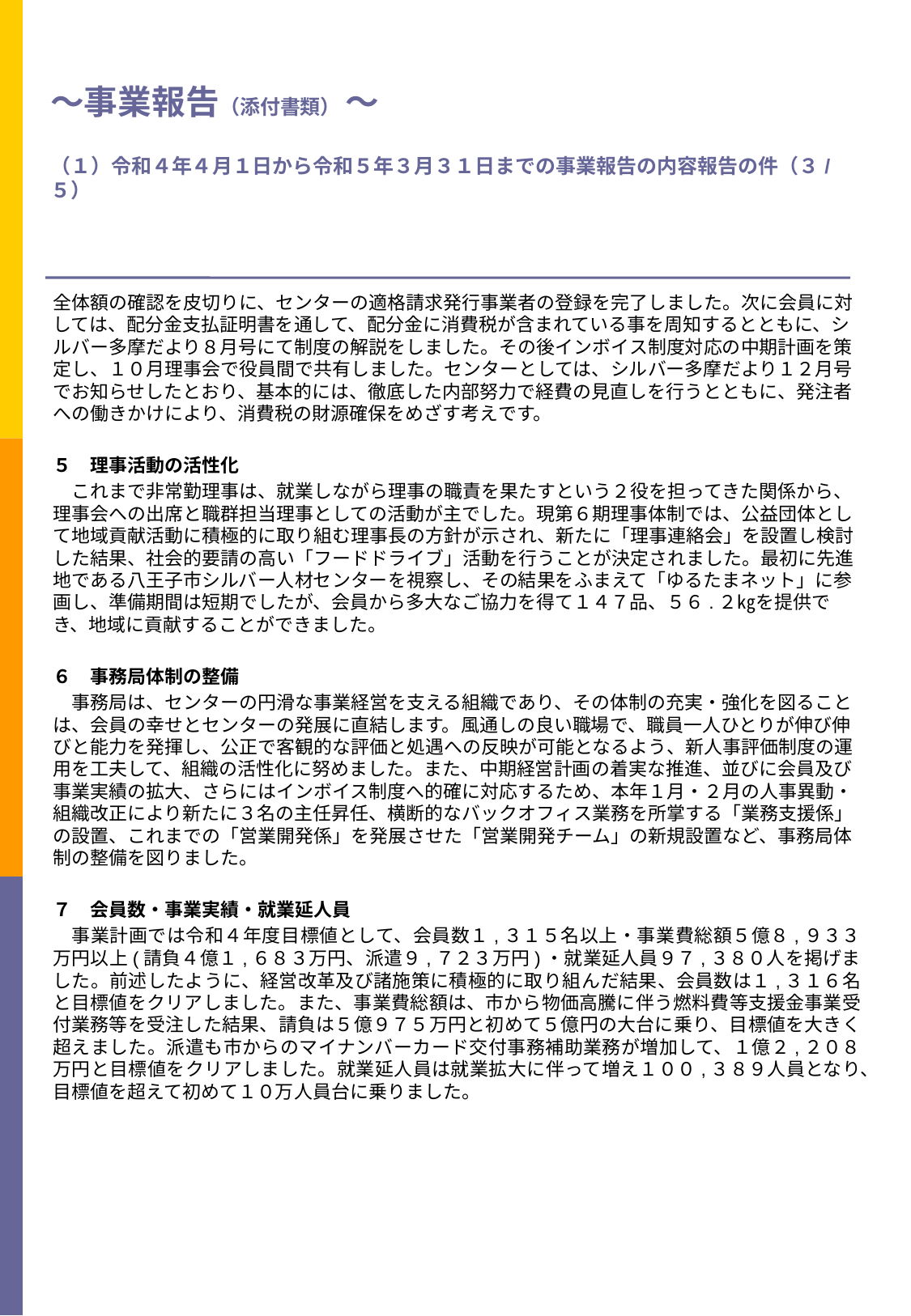

# ～事業報告（添付書類） ～ 　 （１）令和４年４月１日から令和５年３月３１日までの事業報告の内容報告の件（３/５）
全体額の確認を皮切りに、センターの適格請求発行事業者の登録を完了しました。次に会員に対しては、配分金支払証明書を通して、配分金に消費税が含まれている事を周知するとともに、シルバー多摩だより８月号にて制度の解説をしました。その後インボイス制度対応の中期計画を策定し、１０月理事会で役員間で共有しました。センターとしては、シルバー多摩だより１２月号でお知らせしたとおり、基本的には、徹底した内部努力で経費の見直しを行うとともに、発注者への働きかけにより、消費税の財源確保をめざす考えです。

５　理事活動の活性化
　これまで非常勤理事は、就業しながら理事の職責を果たすという２役を担ってきた関係から、理事会への出席と職群担当理事としての活動が主でした。現第６期理事体制では、公益団体として地域貢献活動に積極的に取り組む理事長の方針が示され、新たに「理事連絡会」を設置し検討した結果、社会的要請の高い「フードドライブ」活動を行うことが決定されました。最初に先進地である八王子市シルバー人材センターを視察し、その結果をふまえて「ゆるたまネット」に参画し、準備期間は短期でしたが、会員から多大なご協力を得て１４７品、５６.２㎏を提供でき、地域に貢献することができました。

６　事務局体制の整備
　事務局は、センターの円滑な事業経営を支える組織であり、その体制の充実・強化を図ることは、会員の幸せとセンターの発展に直結します。風通しの良い職場で、職員一人ひとりが伸び伸びと能力を発揮し、公正で客観的な評価と処遇への反映が可能となるよう、新人事評価制度の運用を工夫して、組織の活性化に努めました。また、中期経営計画の着実な推進、並びに会員及び事業実績の拡大、さらにはインボイス制度へ的確に対応するため、本年１月・２月の人事異動・組織改正により新たに３名の主任昇任、横断的なバックオフィス業務を所掌する「業務支援係」の設置、これまでの「営業開発係」を発展させた「営業開発チーム」の新規設置など、事務局体制の整備を図りました。

７　会員数・事業実績・就業延人員
　事業計画では令和４年度目標値として、会員数１,３１５名以上・事業費総額５億８,９３３万円以上(請負４億１,６８３万円、派遣９,７２３万円)・就業延人員９７,３８０人を掲げました。前述したように、経営改革及び諸施策に積極的に取り組んだ結果、会員数は１,３１６名と目標値をクリアしました。また、事業費総額は、市から物価高騰に伴う燃料費等支援金事業受付業務等を受注した結果、請負は５億９７５万円と初めて５億円の大台に乗り、目標値を大きく超えました。派遣も市からのマイナンバーカード交付事務補助業務が増加して、１億２,２０８万円と目標値をクリアしました。就業延人員は就業拡大に伴って増え１００,３８９人員となり、目標値を超えて初めて１０万人員台に乗りました。